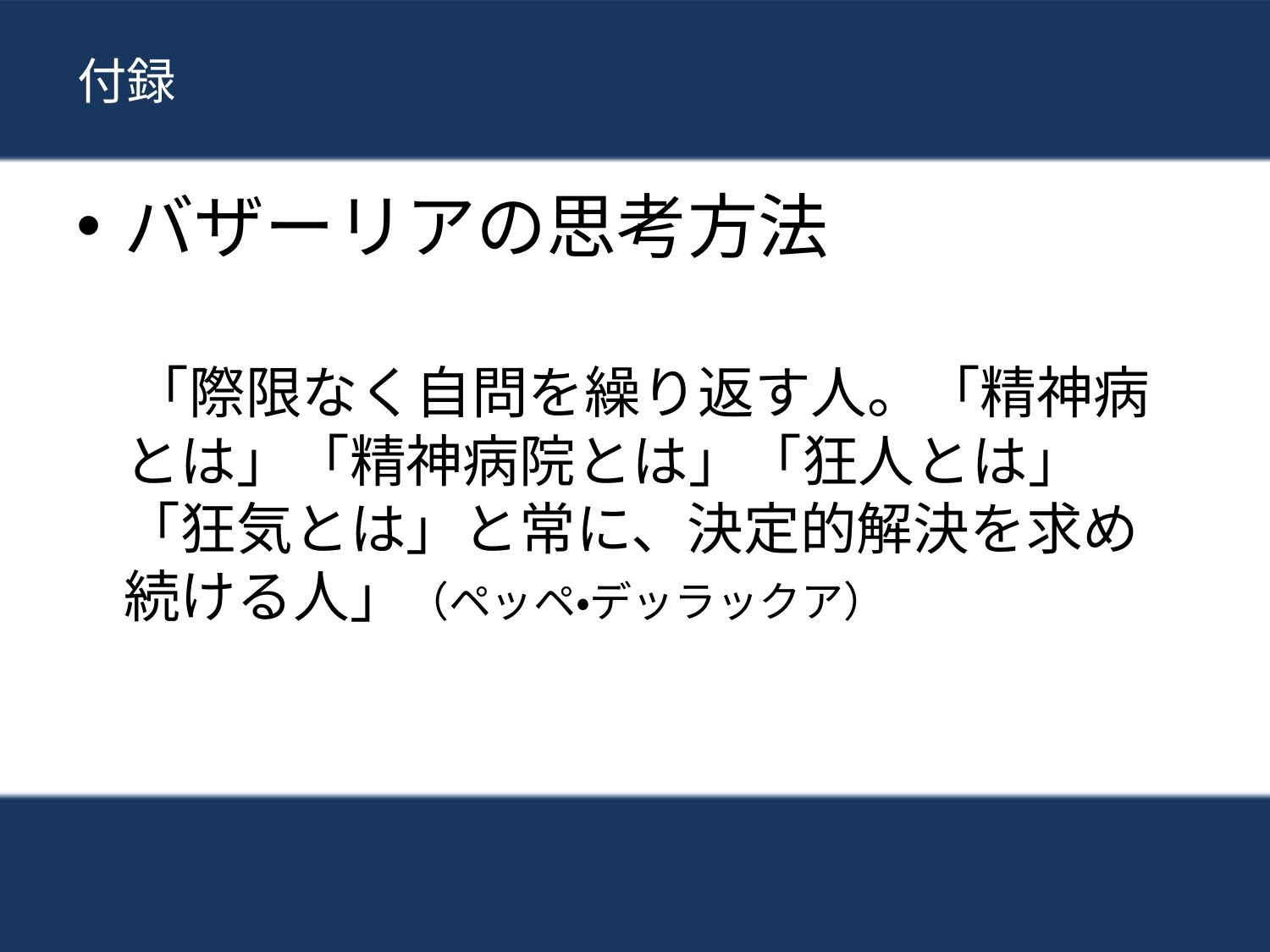

付録
バザーリアの思考方法

　「際限なく自問を繰り返す人。「精神病とは」「精神病院とは」「狂人とは」「狂気とは」と常に、決定的解決を求め続ける人」（ペッペ・デッラックア）